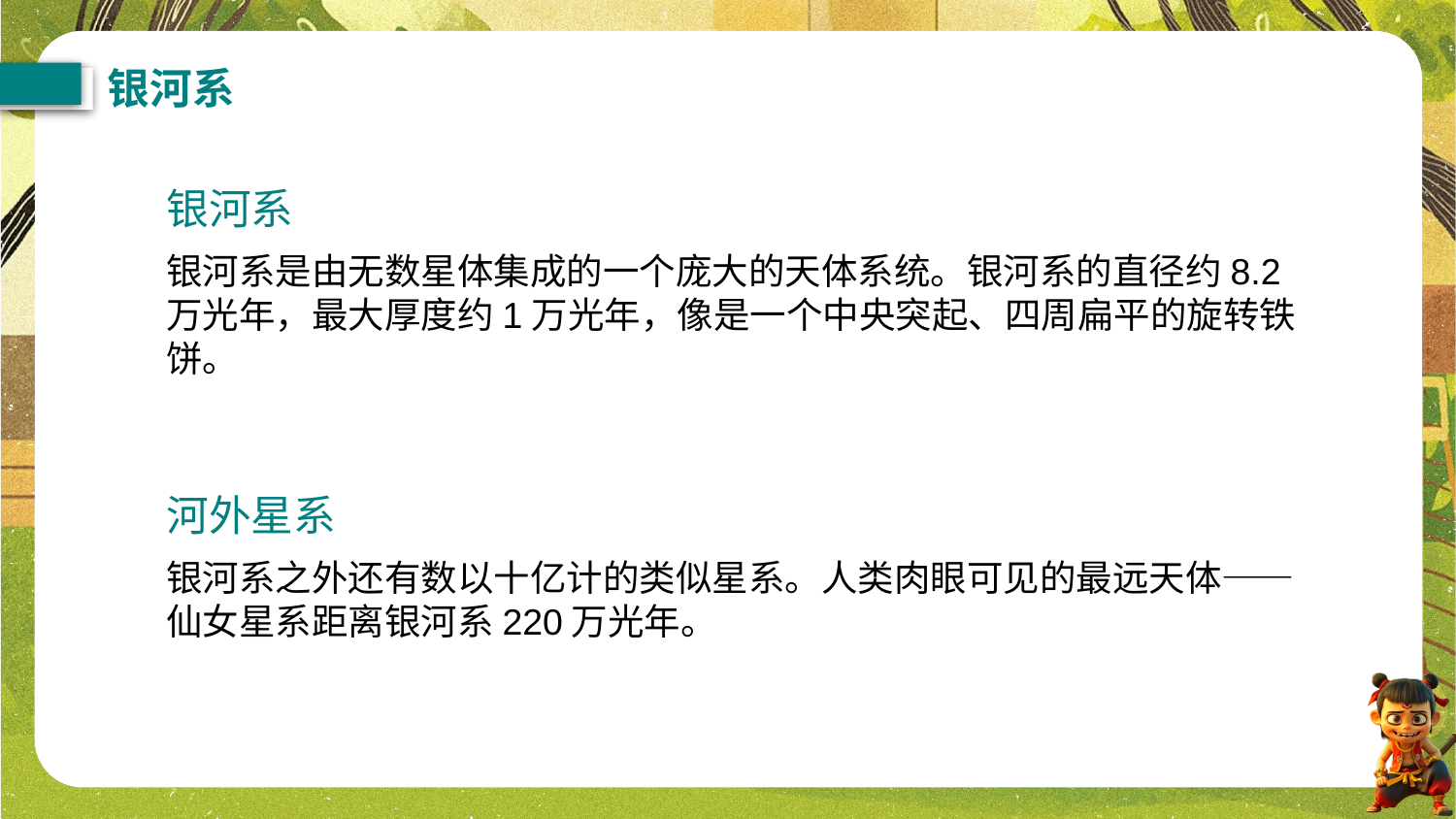

银河系

银河系
银河系是由无数星体集成的一个庞大的天体系统。银河系的直径约8.2万光年，最大厚度约1万光年，像是一个中央突起、四周扁平的旋转铁饼。
河外星系
银河系之外还有数以十亿计的类似星系。人类肉眼可见的最远天体——仙女星系距离银河系220万光年。